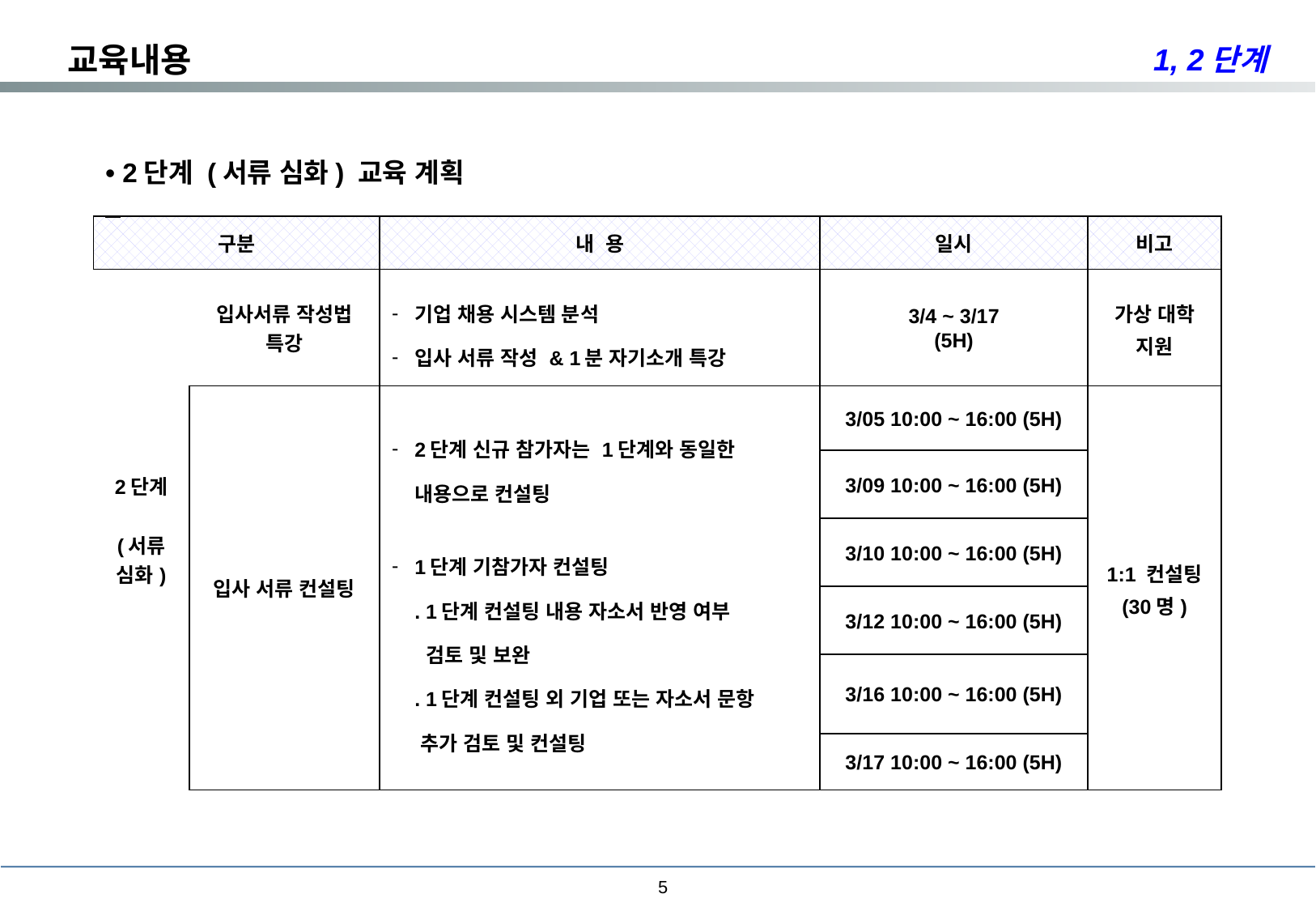

교육내용
1, 2단계
• 2단계 (서류 심화) 교육 계획

| 구분 |  | 내 용 | 일시 | 비고 |
| --- | --- | --- | --- | --- |
| 2단계 (서류 심화) | 입사서류 작성법 특강 | 기업 채용 시스템 분석 입사 서류 작성 & 1분 자기소개 특강 | 3/4 ~ 3/17 (5H) | 가상 대학 지원 |
|  | 입사 서류 컨설팅 | 2단계 신규 참가자는 1단계와 동일한 내용으로 컨설팅 1단계 기참가자 컨설팅 . 1단계 컨설팅 내용 자소서 반영 여부 검토 및 보완 . 1단계 컨설팅 외 기업 또는 자소서 문항 추가 검토 및 컨설팅 | 3/05 10:00 ~ 16:00 (5H) | 1:1 컨설팅 (30명) |
|  |  |  | 3/09 10:00 ~ 16:00 (5H) |  |
|  |  |  | 3/10 10:00 ~ 16:00 (5H) |  |
|  |  |  | 3/12 10:00 ~ 16:00 (5H) |  |
|  |  |  | 3/16 10:00 ~ 16:00 (5H) |  |
|  |  |  | 3/17 10:00 ~ 16:00 (5H) |  |
5